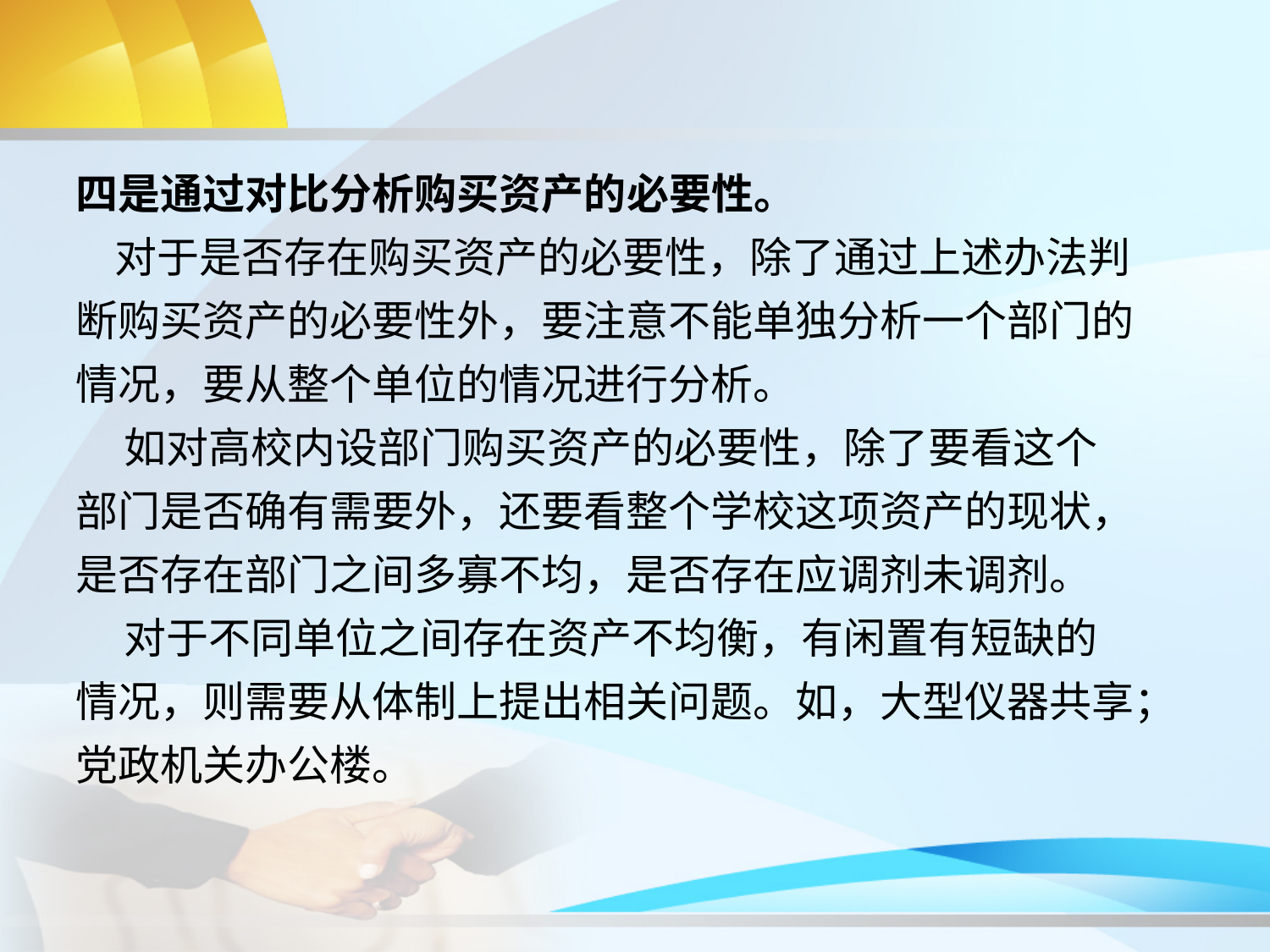

四是通过对比分析购买资产的必要性。
   对于是否存在购买资产的必要性，除了通过上述办法判断购买资产的必要性外，要注意不能单独分析一个部门的情况，要从整个单位的情况进行分析。
    如对高校内设部门购买资产的必要性，除了要看这个部门是否确有需要外，还要看整个学校这项资产的现状，是否存在部门之间多寡不均，是否存在应调剂未调剂。
    对于不同单位之间存在资产不均衡，有闲置有短缺的情况，则需要从体制上提出相关问题。如，大型仪器共享；党政机关办公楼。